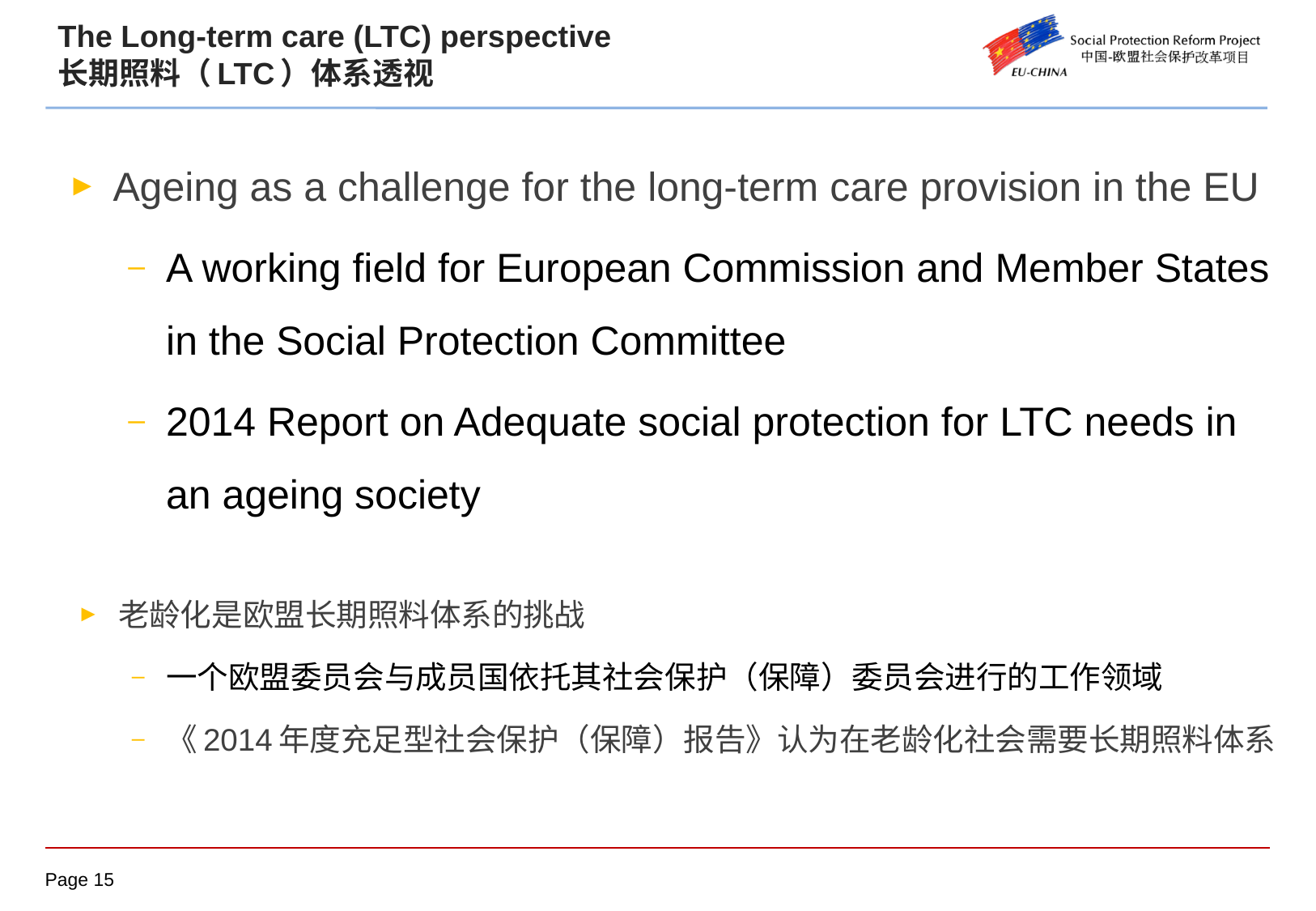

# The Long-term care (LTC) perspective 长期照料（LTC）体系透视
Ageing as a challenge for the long-term care provision in the EU
A working field for European Commission and Member States in the Social Protection Committee
2014 Report on Adequate social protection for LTC needs in an ageing society

老龄化是欧盟长期照料体系的挑战
一个欧盟委员会与成员国依托其社会保护（保障）委员会进行的工作领域
《2014年度充足型社会保护（保障）报告》认为在老龄化社会需要长期照料体系